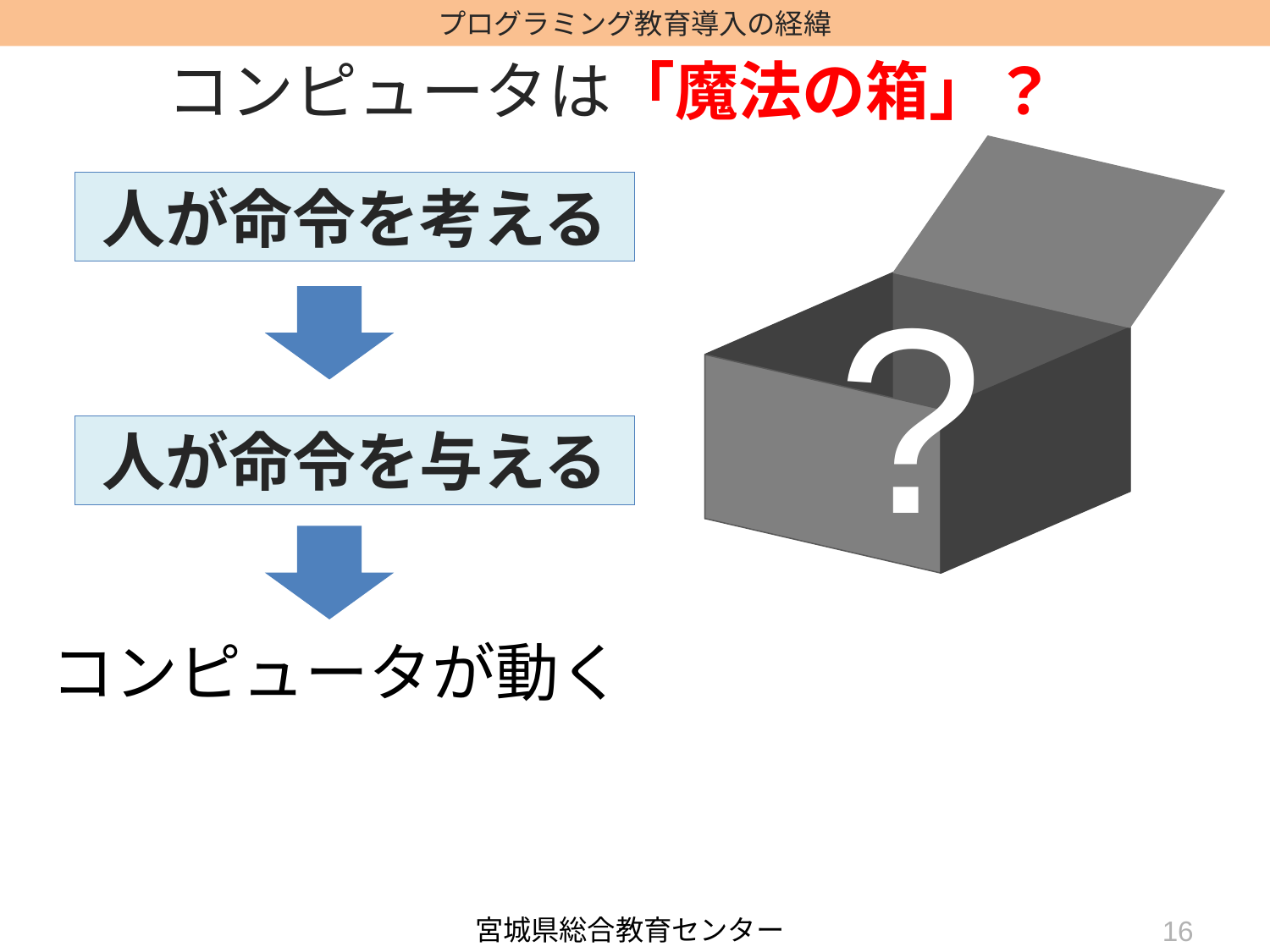

コンピュータは「魔法の箱」？
人が命令を考える

人が命令を与える

コンピュータが動く

?
16